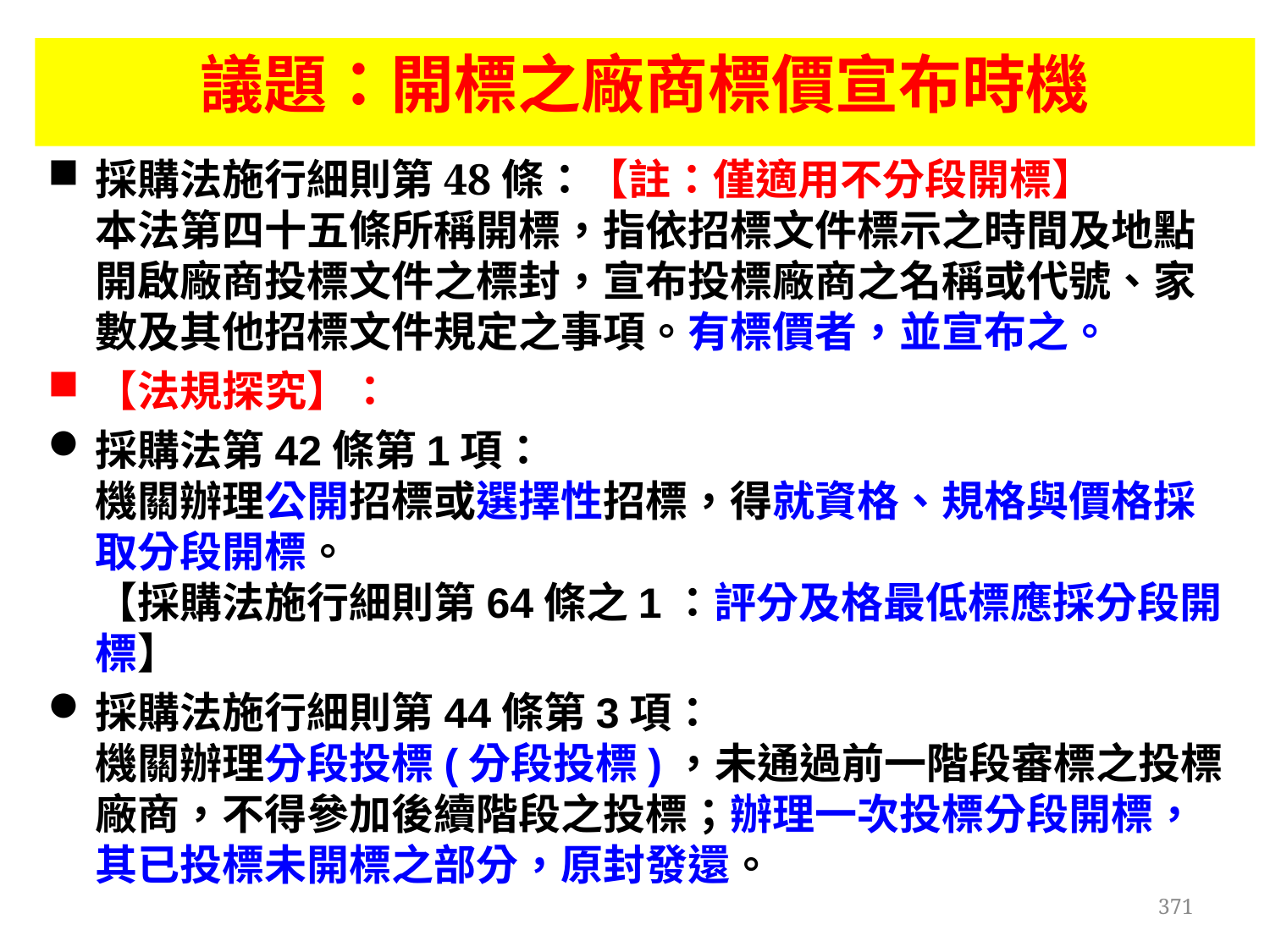

議題：開標之廠商標價宣布時機
採購法施行細則第48條：【註：僅適用不分段開標】
本法第四十五條所稱開標，指依招標文件標示之時間及地點開啟廠商投標文件之標封，宣布投標廠商之名稱或代號、家數及其他招標文件規定之事項。有標價者，並宣布之。
【法規探究】：
採購法第42條第1項：
機關辦理公開招標或選擇性招標，得就資格、規格與價格採取分段開標。
【採購法施行細則第64條之1：評分及格最低標應採分段開標】
採購法施行細則第44條第3項：
機關辦理分段投標(分段投標)，未通過前一階段審標之投標廠商，不得參加後續階段之投標；辦理一次投標分段開標，其已投標未開標之部分，原封發還。

371